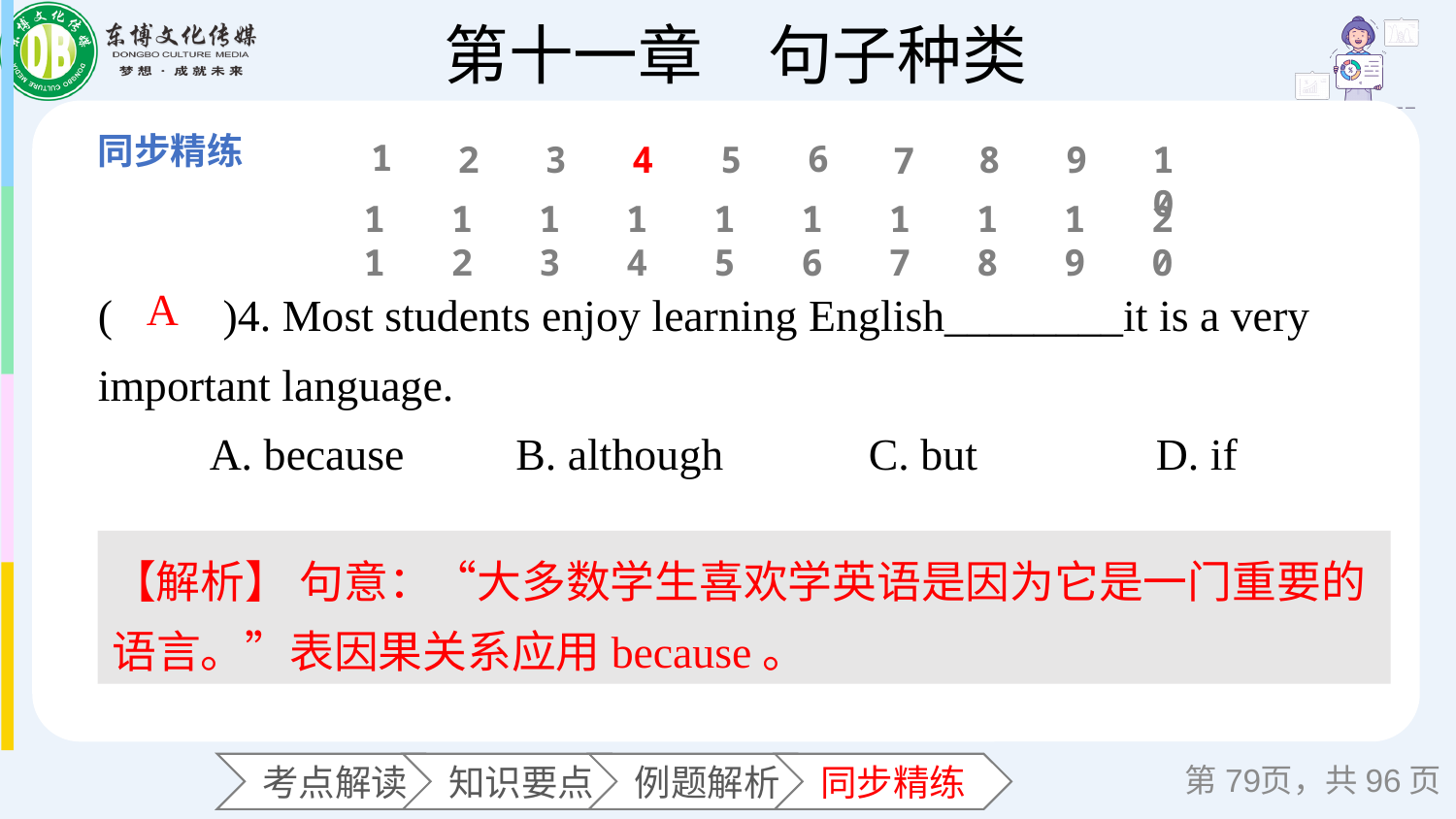

1
6
2
3
4
5
8
9
10
7
11
12
13
14
15
16
17
18
19
20
(　　)4. Most students enjoy learning English________it is a very important language.
          A. because          B. although             C. but                D. if
A
【解析】 句意：“大多数学生喜欢学英语是因为它是一门重要的语言。”表因果关系应用because。
第79页，共96页